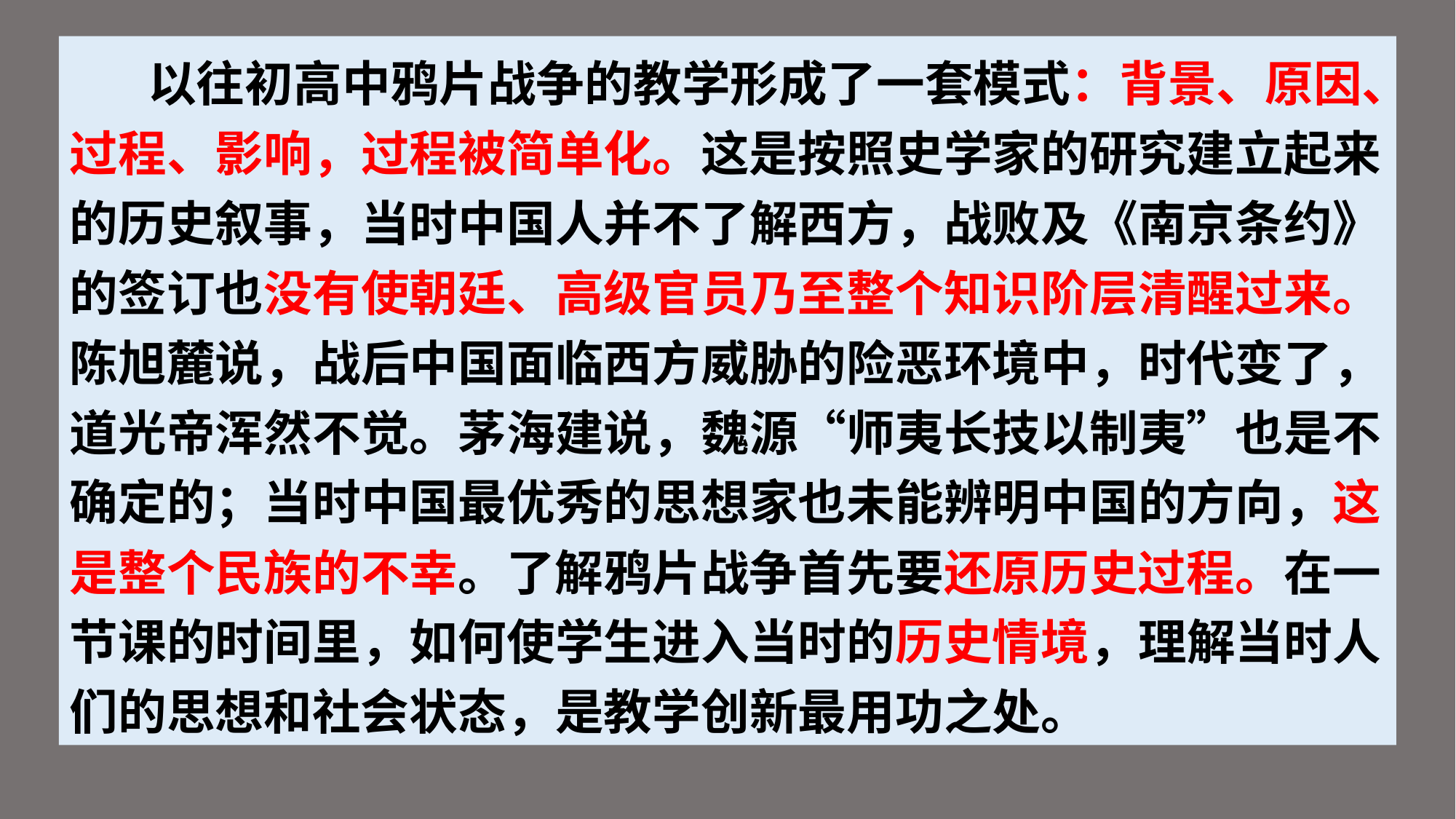

以往初高中鸦片战争的教学形成了一套模式：背景、原因、
过程、影响，过程被简单化。这是按照史学家的研究建立起来的历史叙事，当时中国人并不了解西方，战败及《南京条约》的签订也没有使朝廷、高级官员乃至整个知识阶层清醒过来。陈旭麓说，战后中国面临西方威胁的险恶环境中，时代变了，道光帝浑然不觉。茅海建说，魏源“师夷长技以制夷”也是不确定的；当时中国最优秀的思想家也未能辨明中国的方向，这是整个民族的不幸。了解鸦片战争首先要还原历史过程。在一节课的时间里，如何使学生进入当时的历史情境，理解当时人们的思想和社会状态，是教学创新最用功之处。